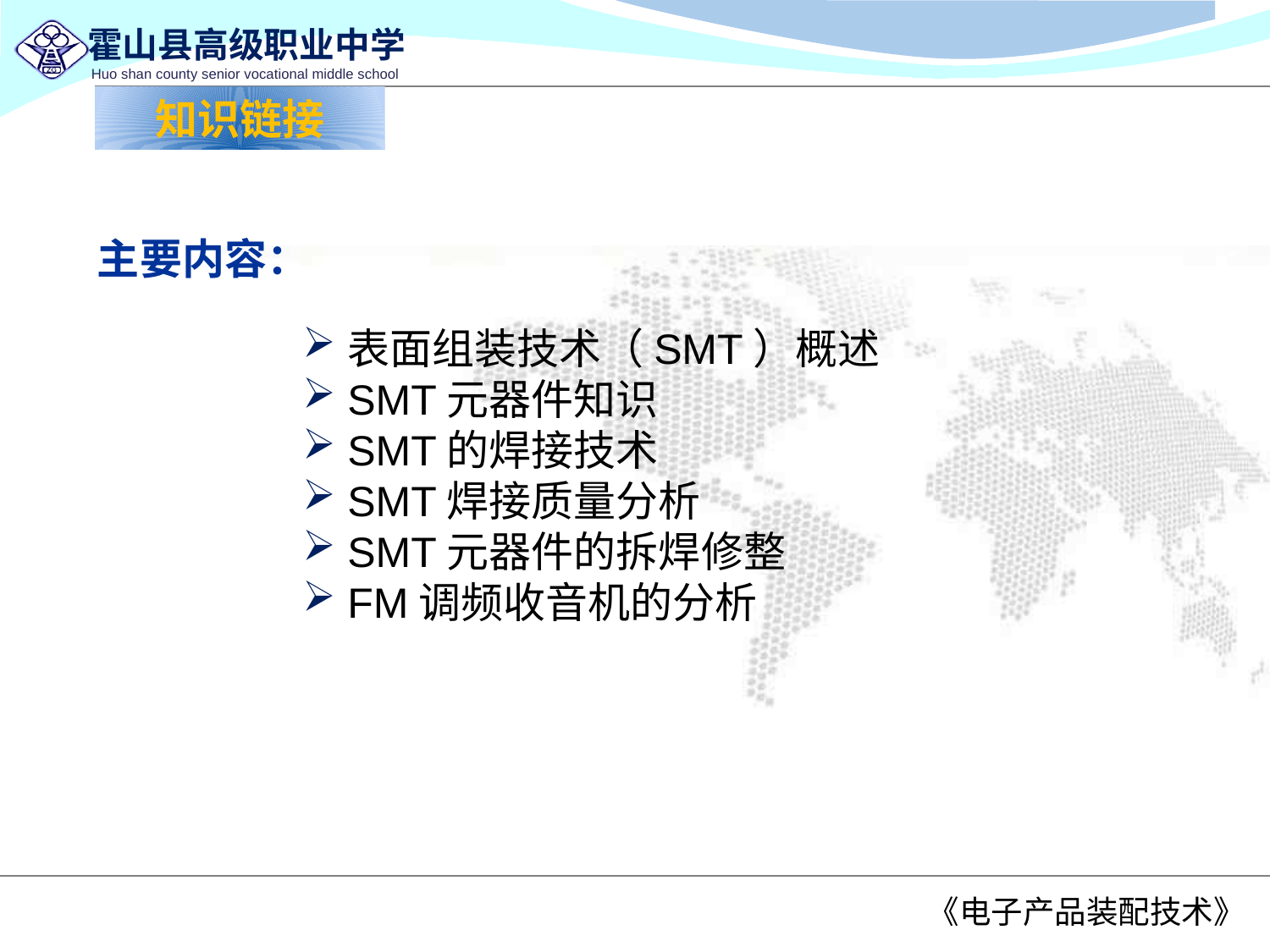

知识链接
主要内容：
表面组装技术（SMT）概述
SMT元器件知识
SMT的焊接技术
SMT焊接质量分析
SMT元器件的拆焊修整
FM调频收音机的分析